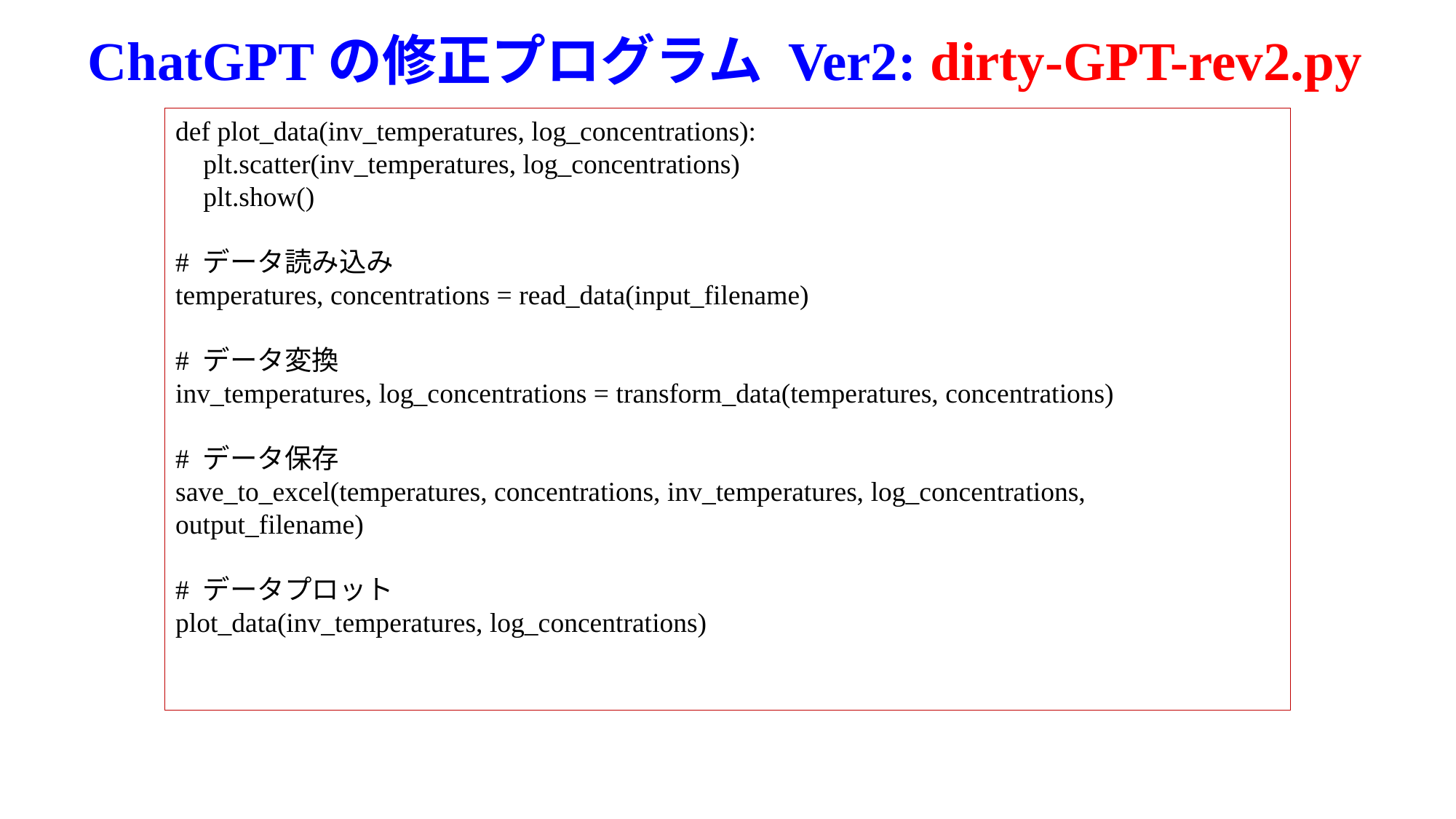

# ChatGPTの修正プログラム Ver2: dirty-GPT-rev2.py
def plot_data(inv_temperatures, log_concentrations):
    plt.scatter(inv_temperatures, log_concentrations)
    plt.show()

# データ読み込み
temperatures, concentrations = read_data(input_filename)

# データ変換
inv_temperatures, log_concentrations = transform_data(temperatures, concentrations)

# データ保存
save_to_excel(temperatures, concentrations, inv_temperatures, log_concentrations, output_filename)

# データプロット
plot_data(inv_temperatures, log_concentrations)